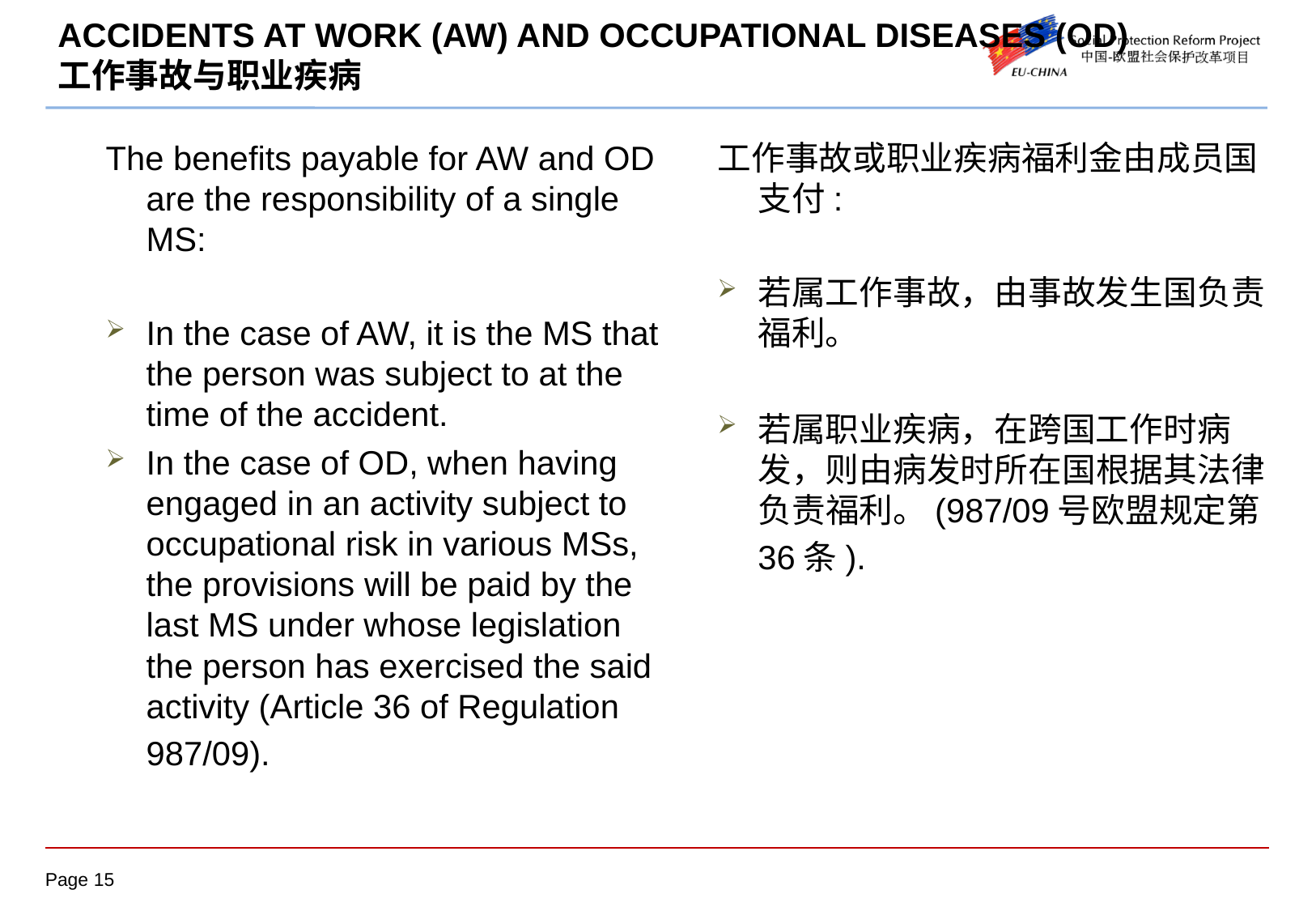

# ACCIDENTS AT WORK (AW) AND OCCUPATIONAL DISEASES (OD) 工作事故与职业疾病
工作事故或职业疾病福利金由成员国支付:

若属工作事故，由事故发生国负责福利。

若属职业疾病，在跨国工作时病发，则由病发时所在国根据其法律负责福利。(987/09号欧盟规定第36条).

The benefits payable for AW and OD are the responsibility of a single MS:

In the case of AW, it is the MS that the person was subject to at the time of the accident.
In the case of OD, when having engaged in an activity subject to occupational risk in various MSs, the provisions will be paid by the last MS under whose legislation the person has exercised the said activity (Article 36 of Regulation 987/09).